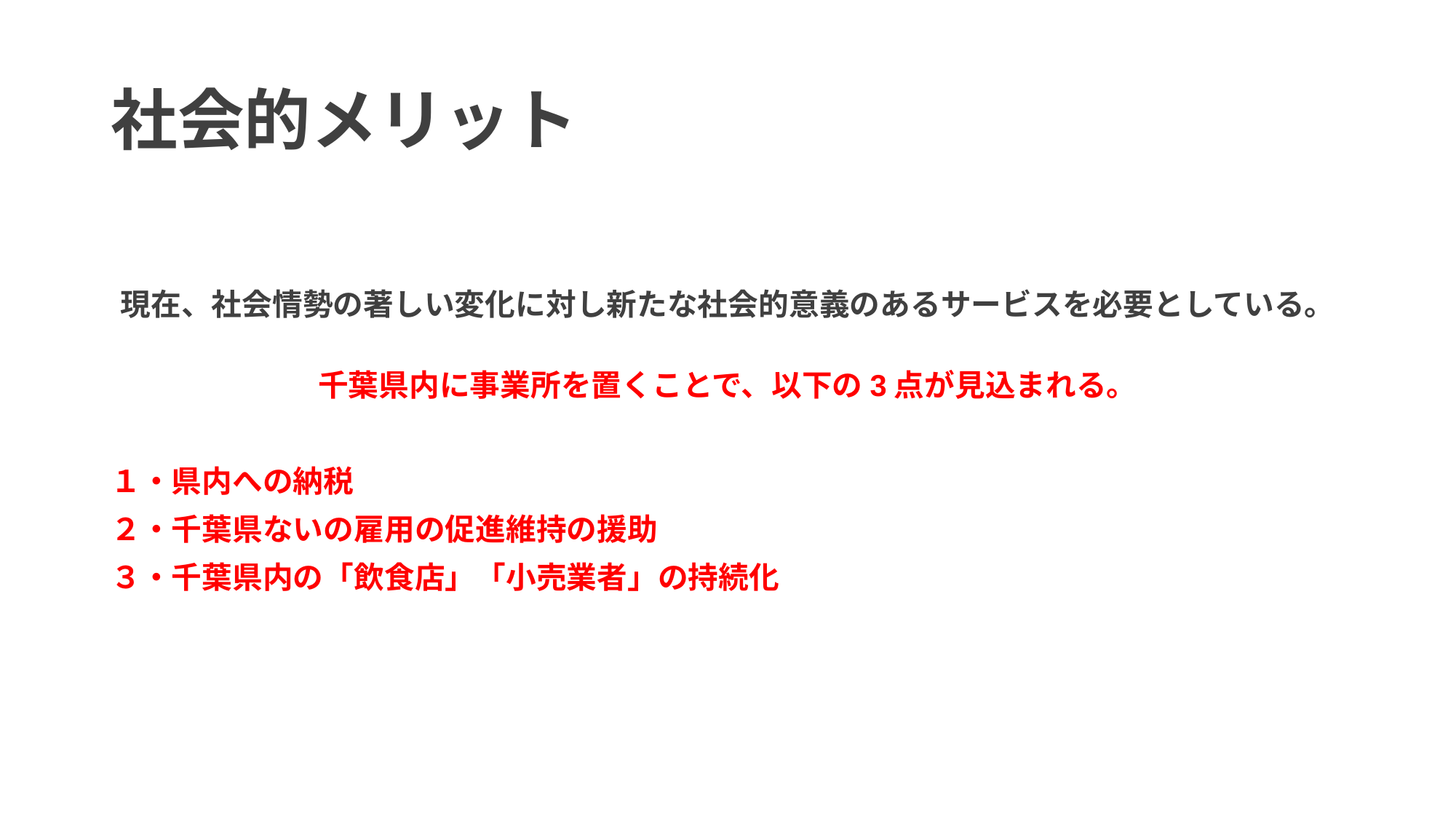

# 社会的メリット

現在、社会情勢の著しい変化に対し新たな社会的意義のあるサービスを必要としている。
千葉県内に事業所を置くことで、以下の3点が見込まれる。

１・県内への納税
２・千葉県ないの雇用の促進維持の援助
３・千葉県内の「飲食店」「小売業者」の持続化